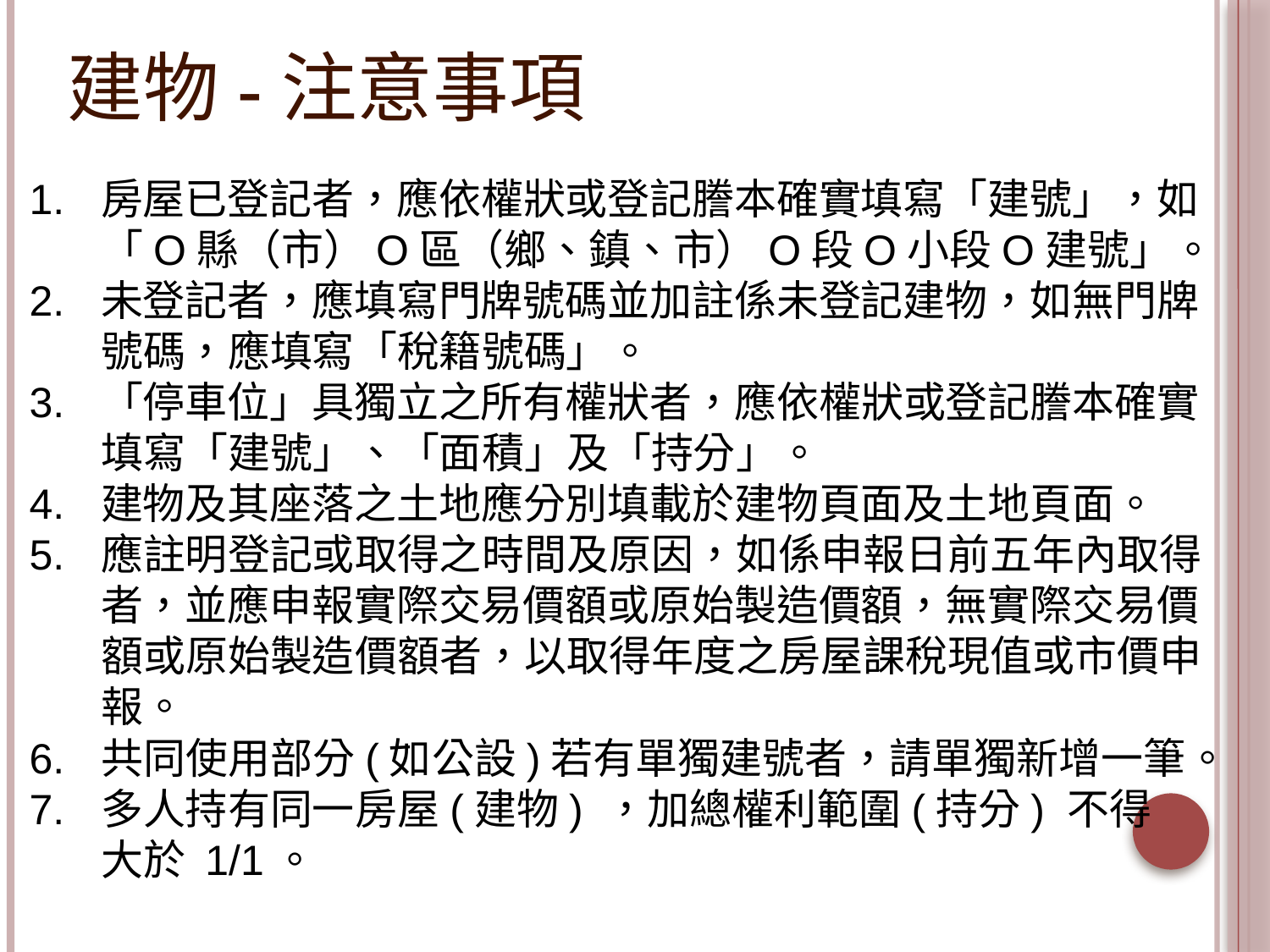

# 建物-注意事項
房屋已登記者，應依權狀或登記謄本確實填寫「建號」，如
「O縣（市）O區（鄉、鎮、市）O段O小段O建號」。
未登記者，應填寫門牌號碼並加註係未登記建物，如無門牌
號碼，應填寫「稅籍號碼」。
「停車位」具獨立之所有權狀者，應依權狀或登記謄本確實
填寫「建號」、「面積」及「持分」。
建物及其座落之土地應分別填載於建物頁面及土地頁面。
應註明登記或取得之時間及原因，如係申報日前五年內取得 者，並應申報實際交易價額或原始製造價額，無實際交易價 額或原始製造價額者，以取得年度之房屋課稅現值或市價申 報。
共同使用部分(如公設)若有單獨建號者，請單獨新增一筆。
多人持有同一房屋(建物) ，加總權利範圍(持分) 不得大於 1/1。